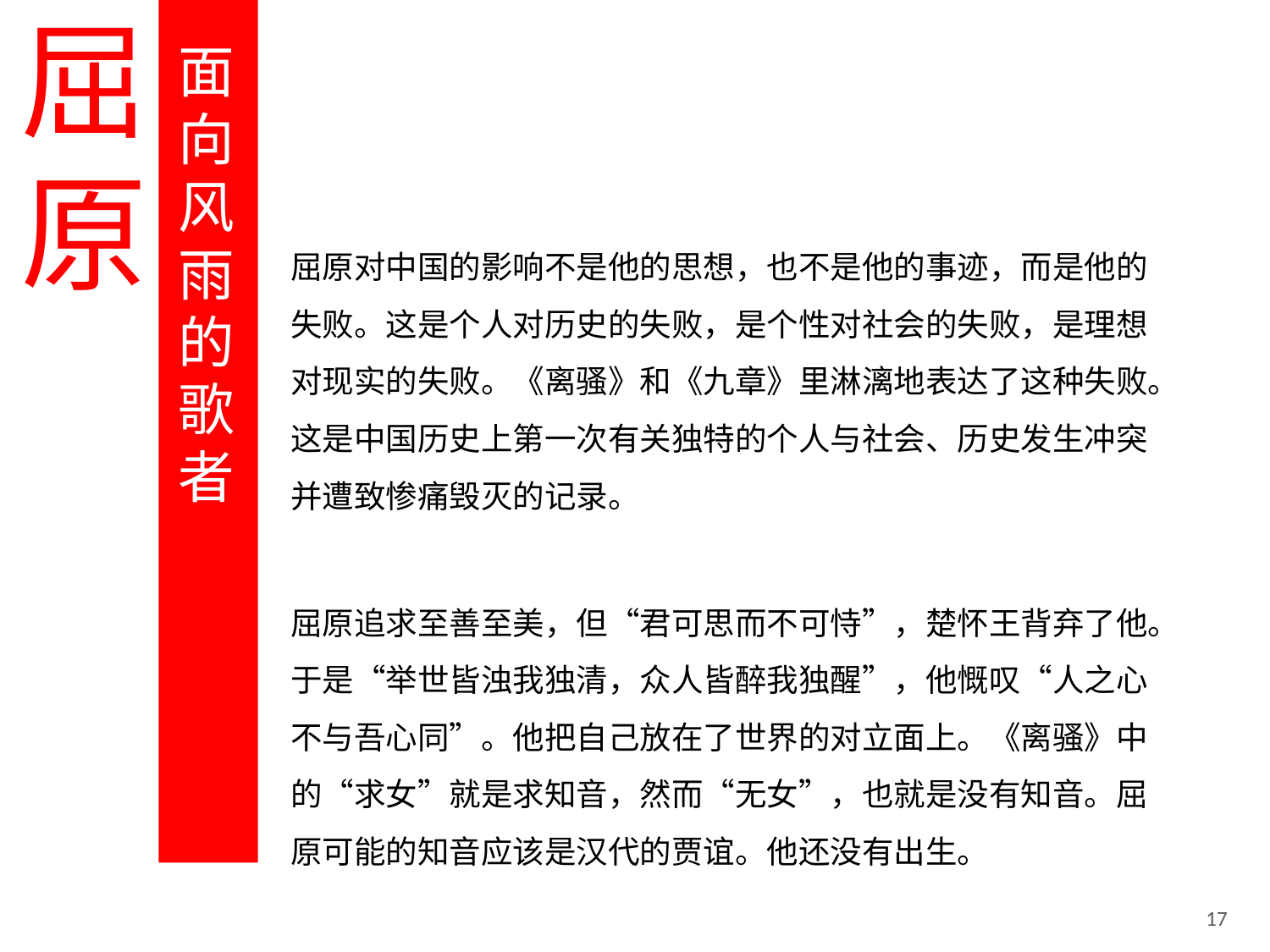

屈原
面向风雨的歌者
屈原对中国的影响不是他的思想，也不是他的事迹，而是他的失败。这是个人对历史的失败，是个性对社会的失败，是理想对现实的失败。《离骚》和《九章》里淋漓地表达了这种失败。这是中国历史上第一次有关独特的个人与社会、历史发生冲突并遭致惨痛毁灭的记录。

屈原追求至善至美，但“君可思而不可恃”，楚怀王背弃了他。于是“举世皆浊我独清，众人皆醉我独醒”，他慨叹“人之心不与吾心同”。他把自己放在了世界的对立面上。《离骚》中的“求女”就是求知音，然而“无女”，也就是没有知音。屈原可能的知音应该是汉代的贾谊。他还没有出生。
17